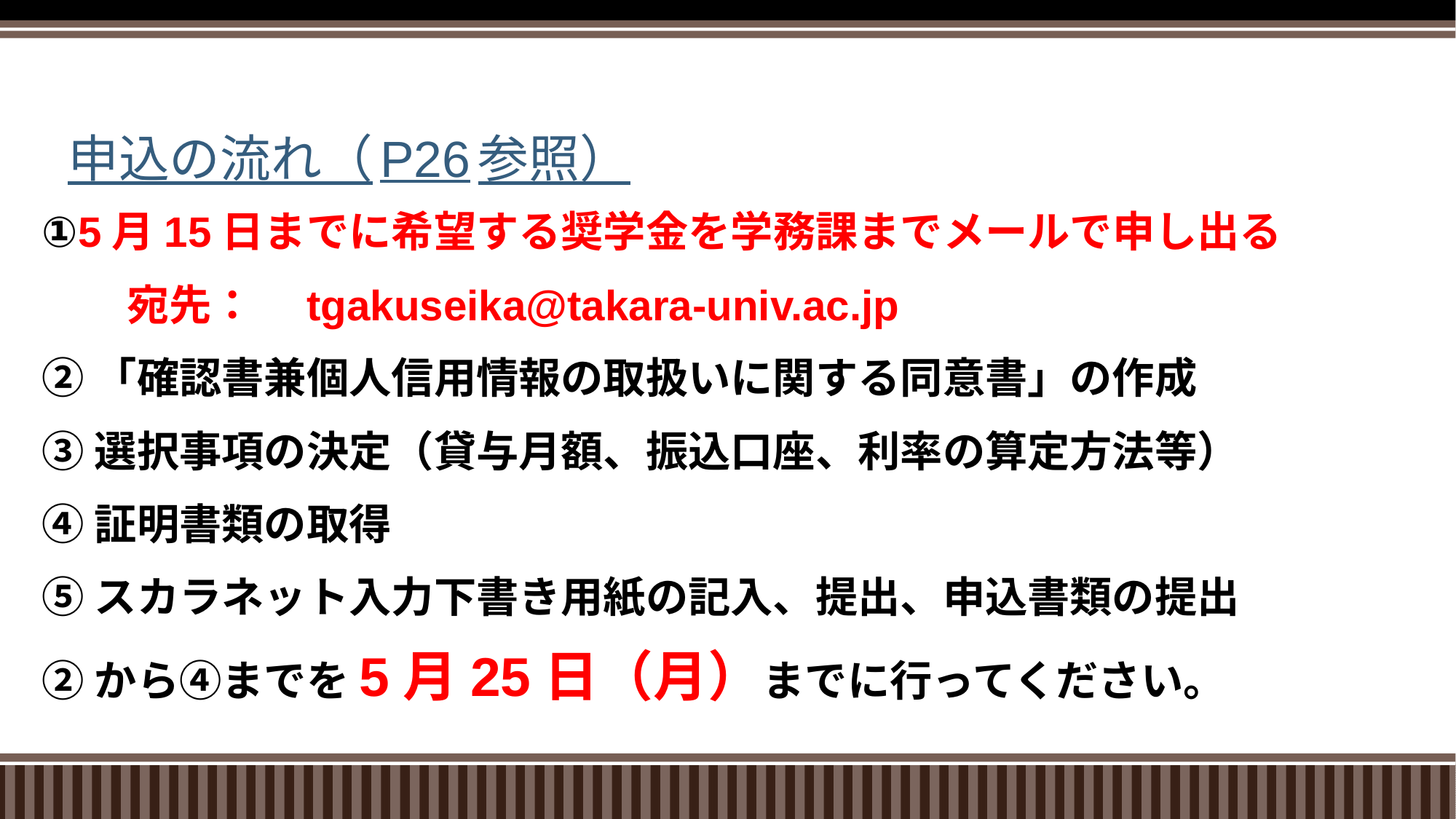

①5月15日までに希望する奨学金を学務課までメールで申し出る
　　宛先：　tgakuseika@takara-univ.ac.jp
②「確認書兼個人信用情報の取扱いに関する同意書」の作成
③選択事項の決定（貸与月額、振込口座、利率の算定方法等）
④証明書類の取得
⑤スカラネット入力下書き用紙の記入、提出、申込書類の提出
②から④までを5月25日（月）までに行ってください。

# 申込の流れ（P26参照）